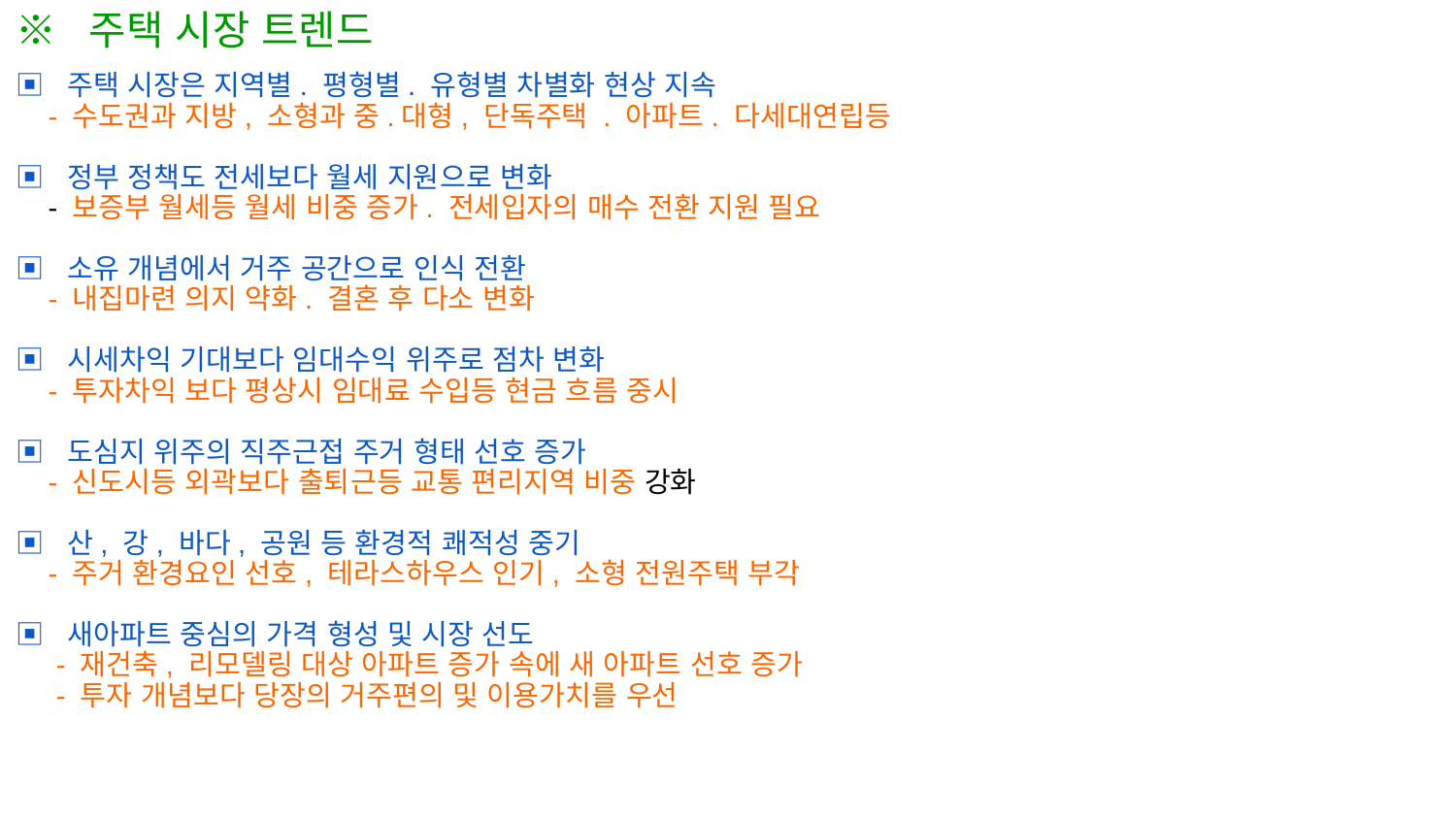

# ※  주택 시장 트렌드
▣  주택 시장은 지역별. 평형별. 유형별 차별화 현상 지속
    - 수도권과 지방, 소형과 중.대형, 단독주택 . 아파트. 다세대연립등

▣  정부 정책도 전세보다 월세 지원으로 변화
    - 보증부 월세등 월세 비중 증가. 전세입자의 매수 전환 지원 필요

▣  소유 개념에서 거주 공간으로 인식 전환
    - 내집마련 의지 약화. 결혼 후 다소 변화

▣  시세차익 기대보다 임대수익 위주로 점차 변화
    - 투자차익 보다 평상시 임대료 수입등 현금 흐름 중시

▣  도심지 위주의 직주근접 주거 형태 선호 증가
    - 신도시등 외곽보다 출퇴근등 교통 편리지역 비중 강화

▣  산, 강, 바다, 공원 등 환경적 쾌적성 중기
    - 주거 환경요인 선호, 테라스하우스 인기, 소형 전원주택 부각

▣  새아파트 중심의 가격 형성 및 시장 선도
     - 재건축, 리모델링 대상 아파트 증가 속에 새 아파트 선호 증가
     - 투자 개념보다 당장의 거주편의 및 이용가치를 우선